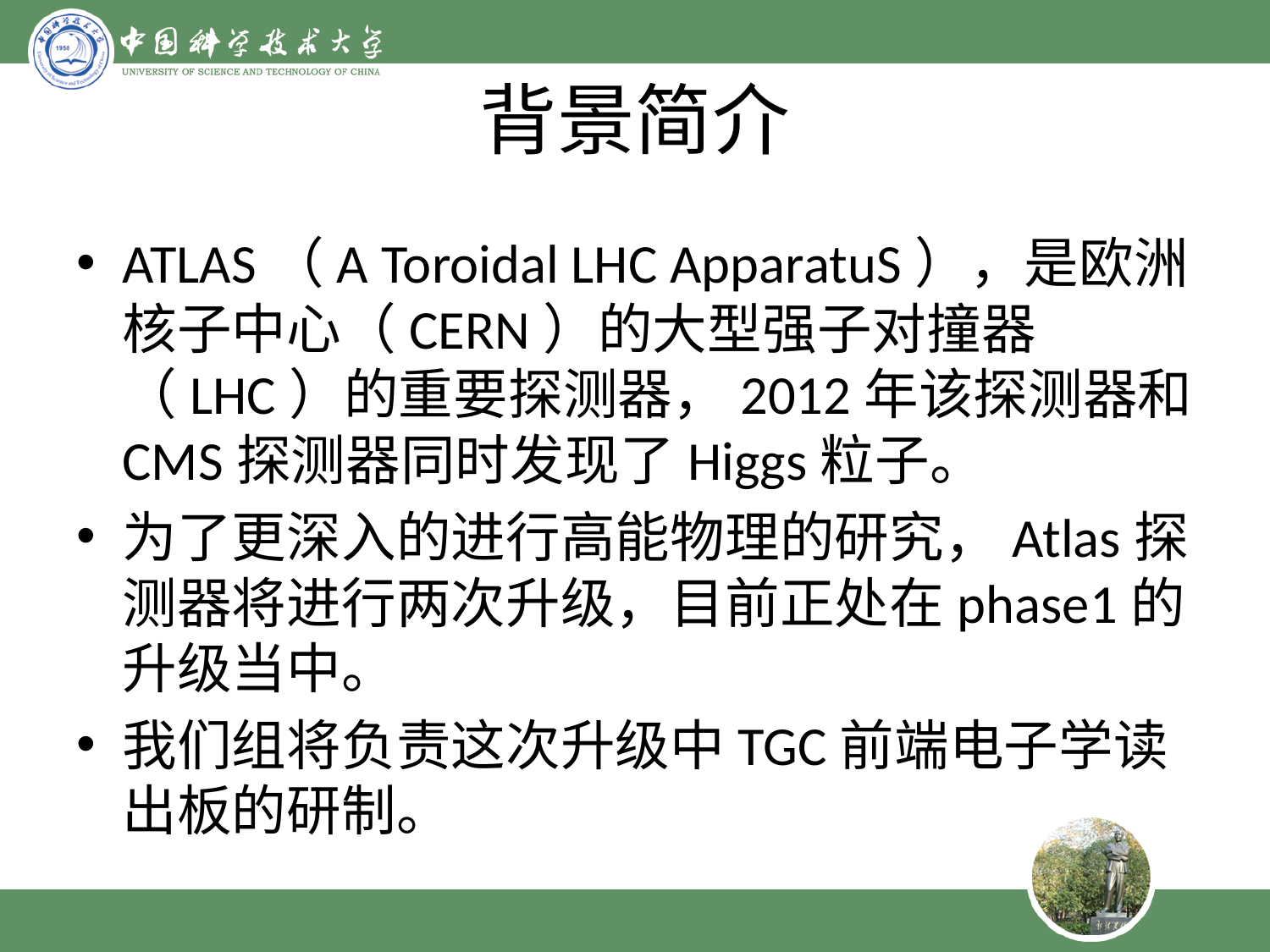

# 背景简介
ATLAS（A Toroidal LHC ApparatuS），是欧洲核子中心（CERN）的大型强子对撞器（LHC）的重要探测器，2012年该探测器和CMS探测器同时发现了Higgs粒子。
为了更深入的进行高能物理的研究，Atlas探测器将进行两次升级，目前正处在phase1的升级当中。
我们组将负责这次升级中TGC前端电子学读出板的研制。